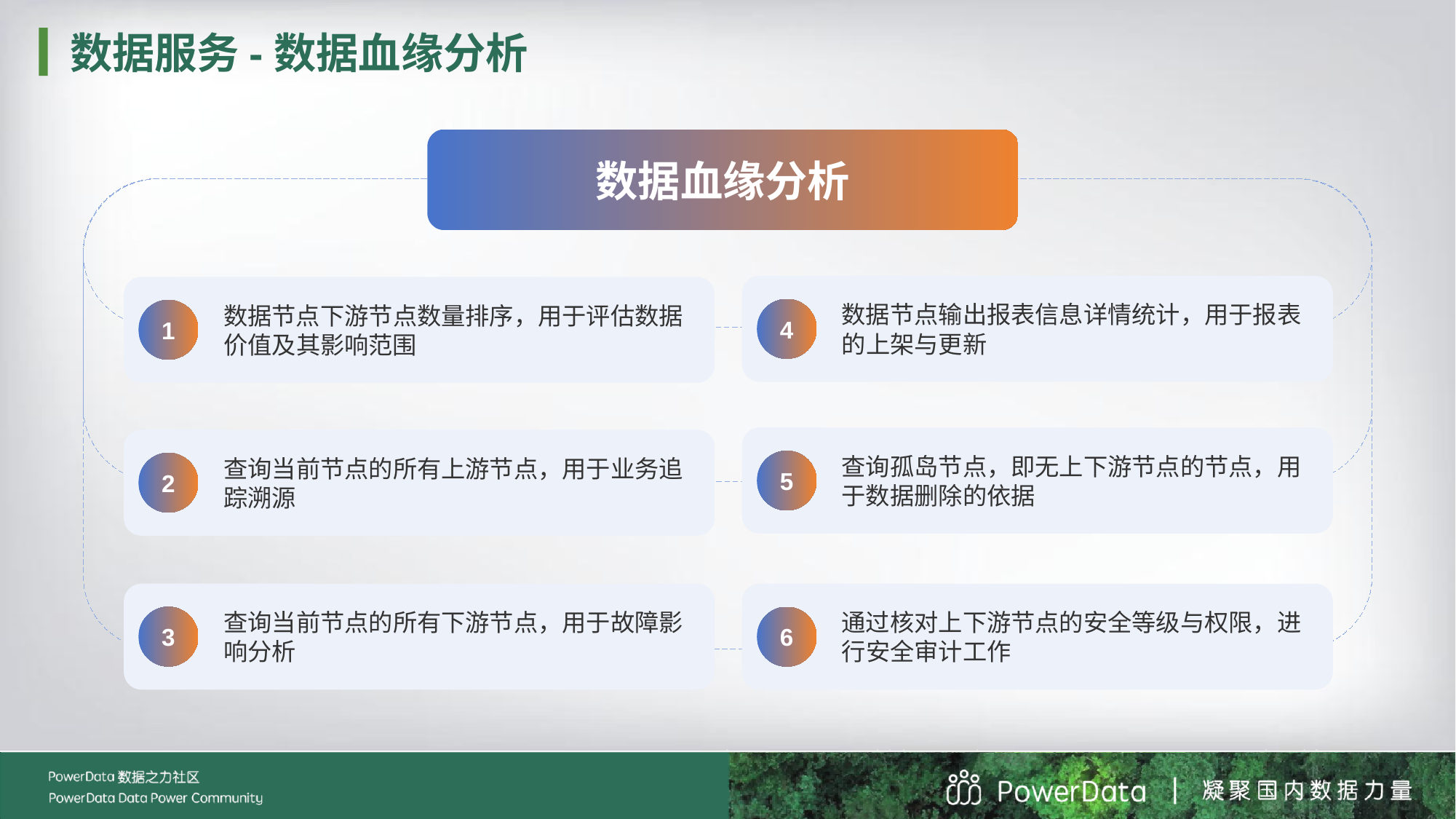

数据服务-数据血缘分析

数据血缘分析

数据节点输出报表信息详情统计，用于报表的上架与更新
数据节点下游节点数量排序，用于评估数据价值及其影响范围
4
1
查询孤岛节点，即无上下游节点的节点，用于数据删除的依据
查询当前节点的所有上游节点，用于业务追踪溯源
5
2
查询当前节点的所有下游节点，用于故障影响分析
通过核对上下游节点的安全等级与权限，进行安全审计工作
3
6